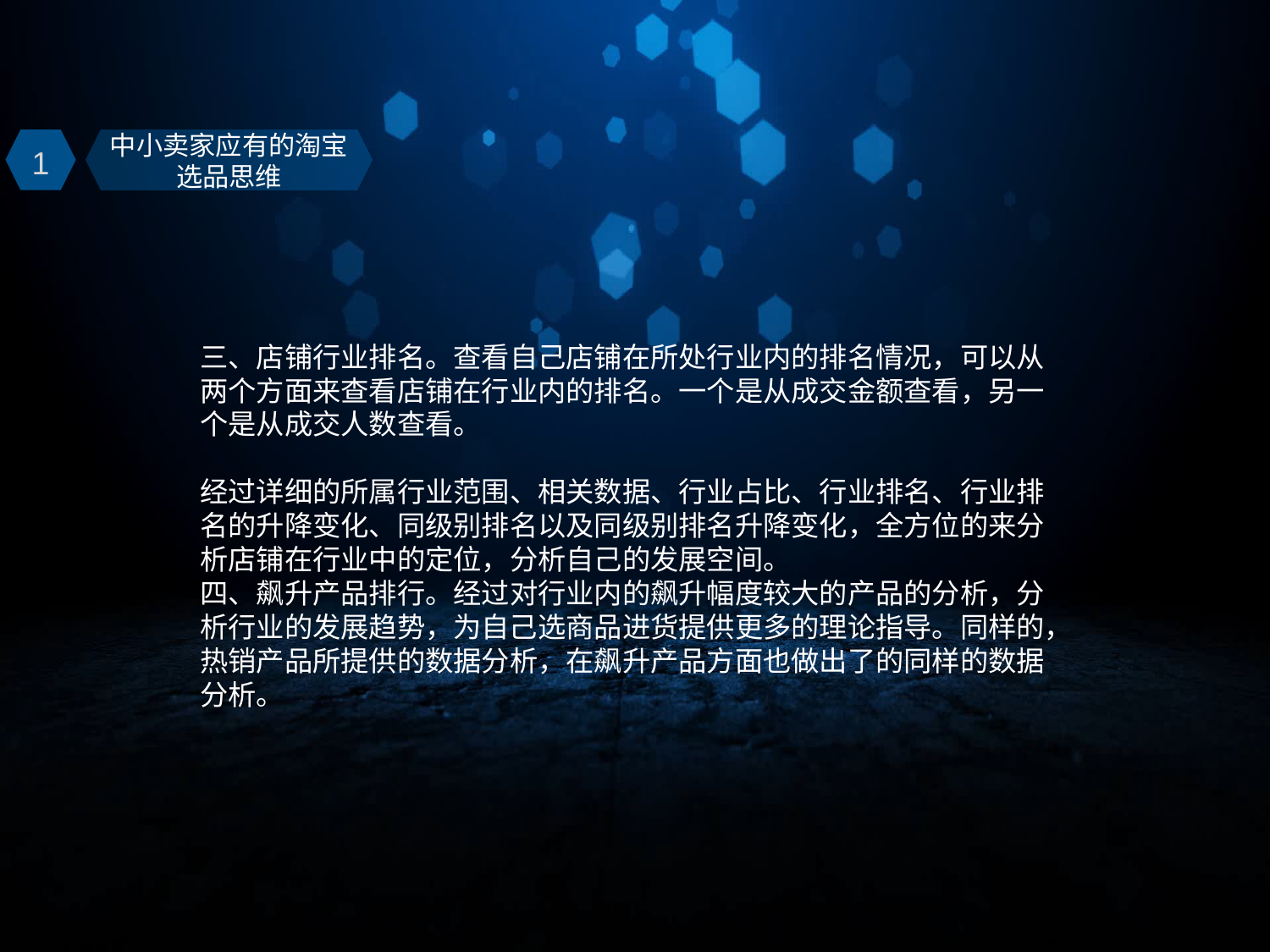

中小卖家应有的淘宝选品思维

1

三、店铺行业排名。查看自己店铺在所处行业内的排名情况，可以从两个方面来查看店铺在行业内的排名。一个是从成交金额查看，另一个是从成交人数查看。

经过详细的所属行业范围、相关数据、行业占比、行业排名、行业排名的升降变化、同级别排名以及同级别排名升降变化，全方位的来分析店铺在行业中的定位，分析自己的发展空间。
四、飙升产品排行。经过对行业内的飙升幅度较大的产品的分析，分析行业的发展趋势，为自己选商品进货提供更多的理论指导。同样的，热销产品所提供的数据分析，在飙升产品方面也做出了的同样的数据分析。